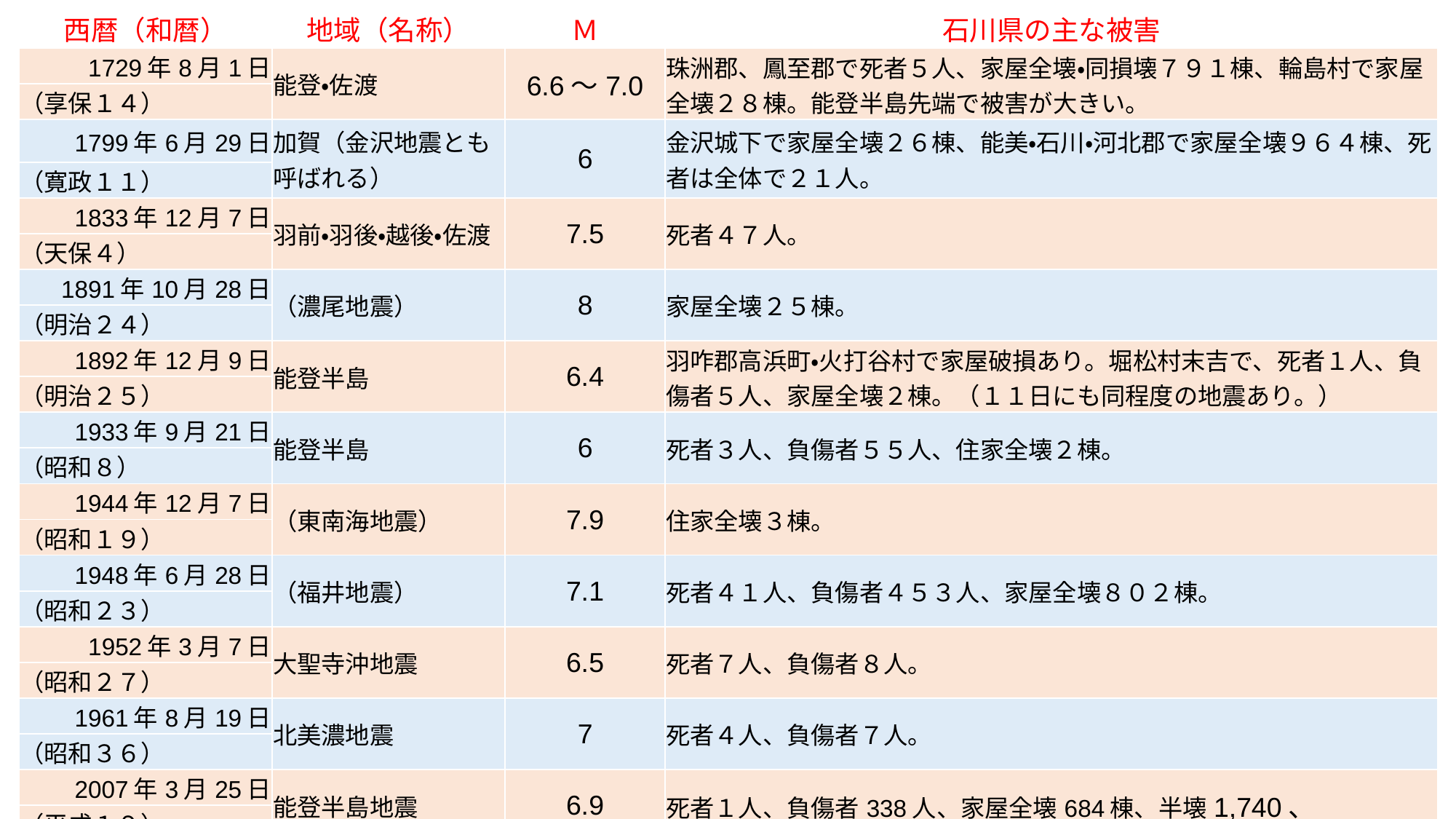

| 西暦（和暦） | 地域（名称） | Ｍ | 石川県の主な被害 |
| --- | --- | --- | --- |
| 1729年8月1日 | 能登・佐渡 | 6.6～7.0 | 珠洲郡、鳳至郡で死者５人、家屋全壊・同損壊７９１棟、輪島村で家屋全壊２８棟。能登半島先端で被害が大きい。 |
| （享保１４） |  |  |  |
| 1799年6月29日 | 加賀（金沢地震とも呼ばれる） | 6 | 金沢城下で家屋全壊２６棟、能美・石川・河北郡で家屋全壊９６４棟、死者は全体で２１人。 |
| （寛政１１） |  |  |  |
| 1833年12月7日 | 羽前・羽後・越後・佐渡 | 7.5 | 死者４７人。 |
| （天保４） |  |  |  |
| 1891年10月28日 | （濃尾地震） | 8 | 家屋全壊２５棟。 |
| （明治２４） |  |  |  |
| 1892年12月9日 | 能登半島 | 6.4 | 羽咋郡高浜町・火打谷村で家屋破損あり。堀松村末吉で、死者１人、負傷者５人、家屋全壊２棟。（１１日にも同程度の地震あり。） |
| （明治２５） |  |  |  |
| 1933年9月21日 | 能登半島 | 6 | 死者３人、負傷者５５人、住家全壊２棟。 |
| （昭和８） |  |  |  |
| 1944年12月7日 | （東南海地震） | 7.9 | 住家全壊３棟。 |
| （昭和１９） |  |  |  |
| 1948年6月28日 | （福井地震） | 7.1 | 死者４１人、負傷者４５３人、家屋全壊８０２棟。 |
| （昭和２３） |  |  |  |
| 1952年3月7日 | 大聖寺沖地震 | 6.5 | 死者７人、負傷者８人。 |
| （昭和２７） |  |  |  |
| 1961年8月19日 | 北美濃地震 | 7 | 死者４人、負傷者７人。 |
| （昭和３６） |  |  |  |
| 2007年3月25日 | 能登半島地震 | 6.9 | 死者１人、負傷者338人、家屋全壊684棟、半壊1,740、 |
| （平成１９） |  |  |  |
| 2022年6月19日 | 石川県能登地方 | 5.4 | 負傷者７人 　家屋一部損壊３棟（令和４年７月１日現在、消防庁調べ）。 |
| （令和４） |  |  |  |

5